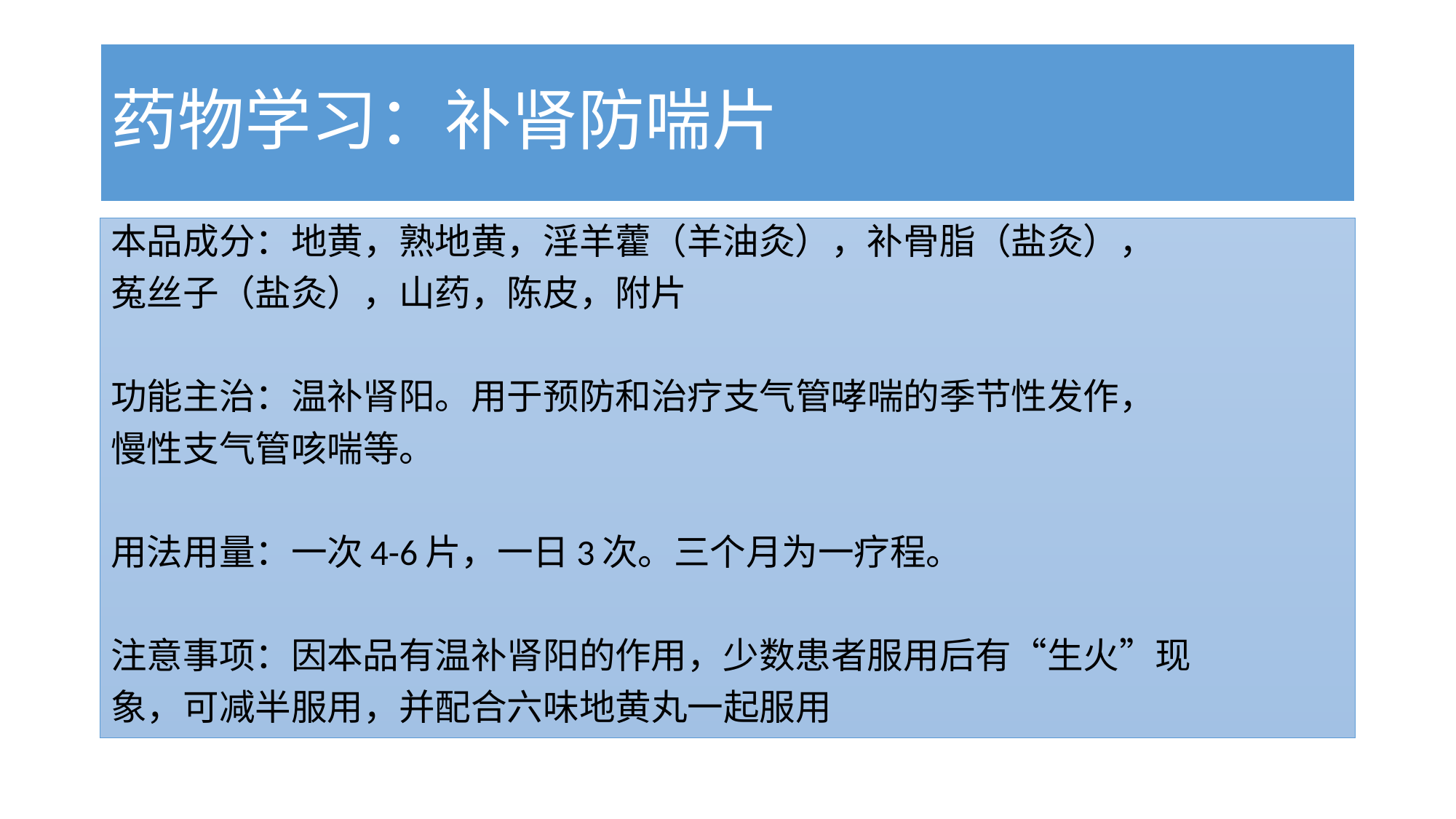

药物学习：补肾防喘片

本品成分：地黄，熟地黄，淫羊藿（羊油灸），补骨脂（盐灸），
菟丝子（盐灸），山药，陈皮，附片

功能主治：温补肾阳。用于预防和治疗支气管哮喘的季节性发作，
慢性支气管咳喘等。

用法用量：一次4-6片，一日3次。三个月为一疗程。

注意事项：因本品有温补肾阳的作用，少数患者服用后有“生火”现
象，可减半服用，并配合六味地黄丸一起服用